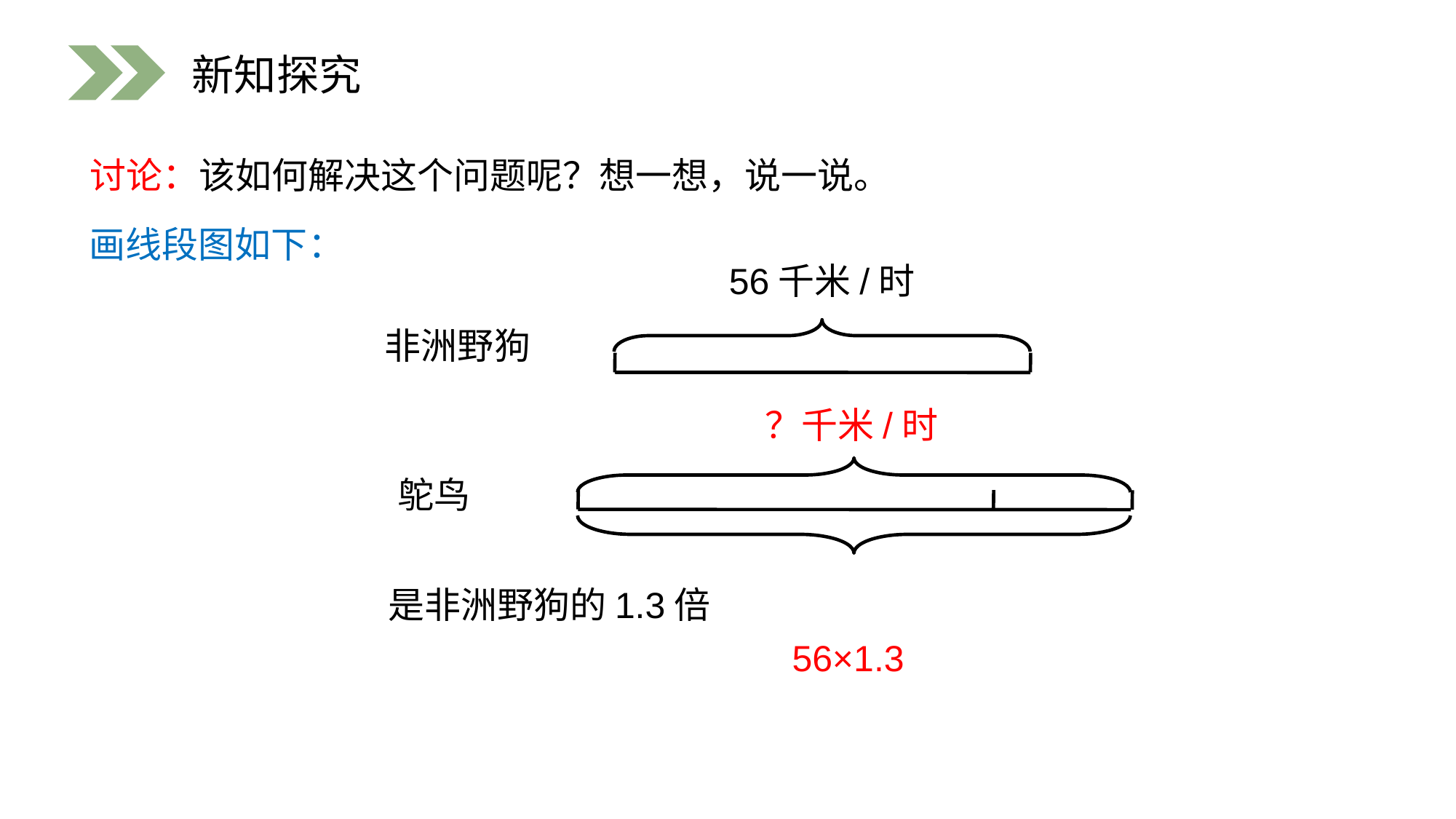

新知探究
讨论：该如何解决这个问题呢？想一想，说一说。

画线段图如下：

56千米/时
非洲野狗

？千米/时
鸵鸟
是非洲野狗的1.3倍
56×1.3